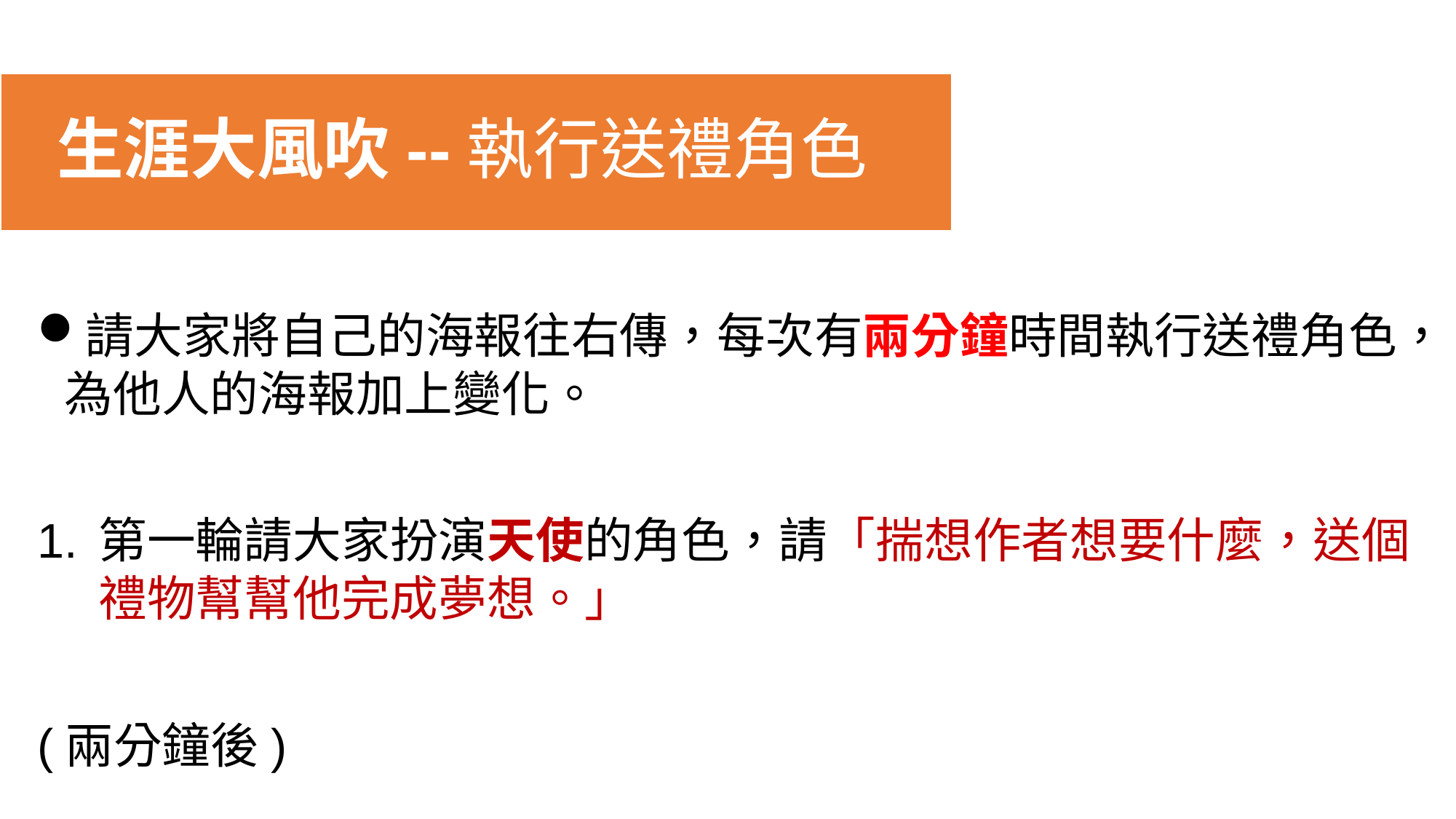

生涯大風吹--執行送禮角色
請大家將自己的海報往右傳，每次有兩分鐘時間執行送禮角色，為他人的海報加上變化。

第一輪請大家扮演天使的角色，請「揣想作者想要什麼，送個禮物幫幫他完成夢想。」

(兩分鐘後)